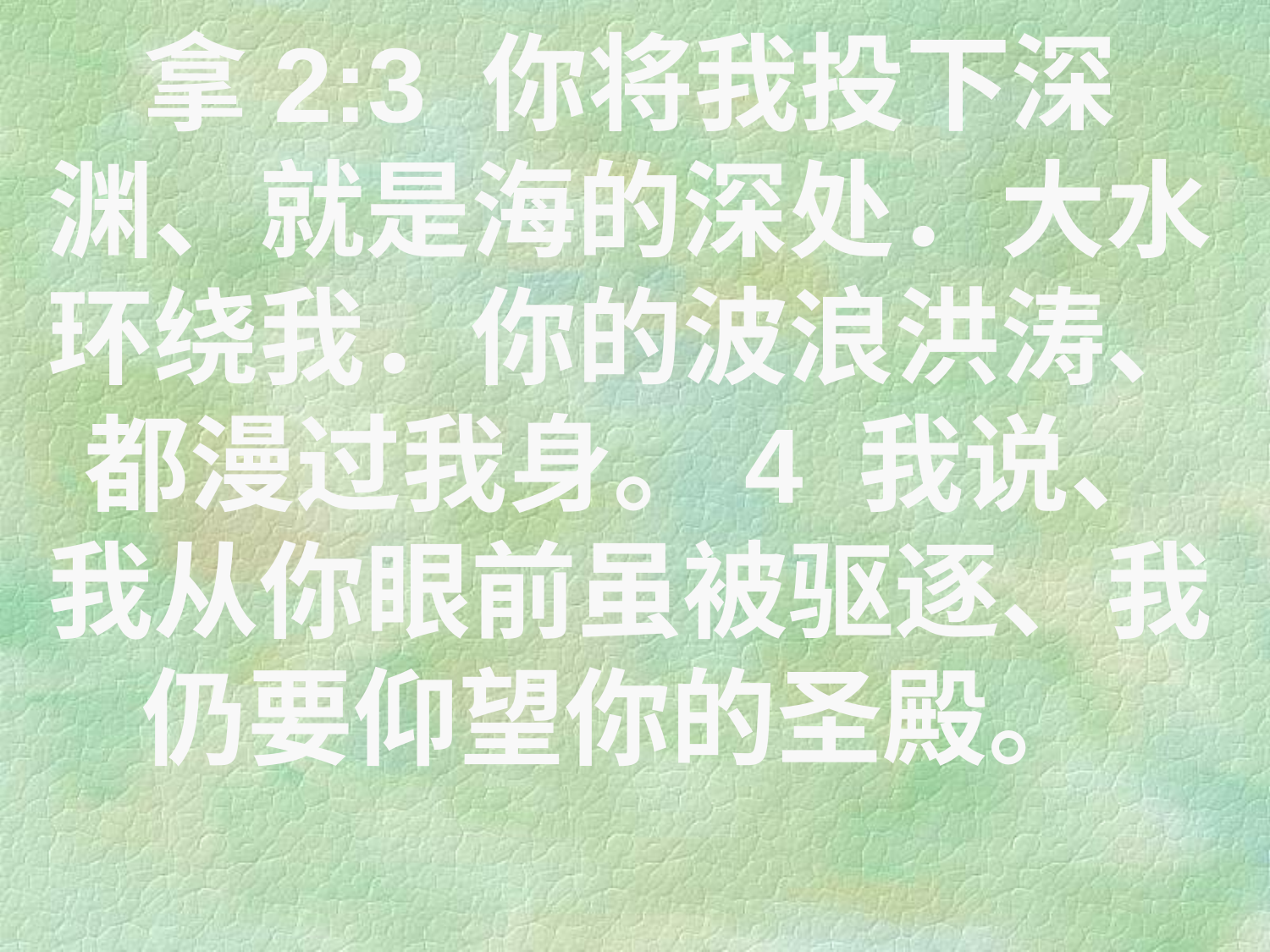

拿2:3 你将我投下深渊、就是海的深处．大水环绕我．你的波浪洪涛、都漫过我身。4 我说、我从你眼前虽被驱逐、我仍要仰望你的圣殿。